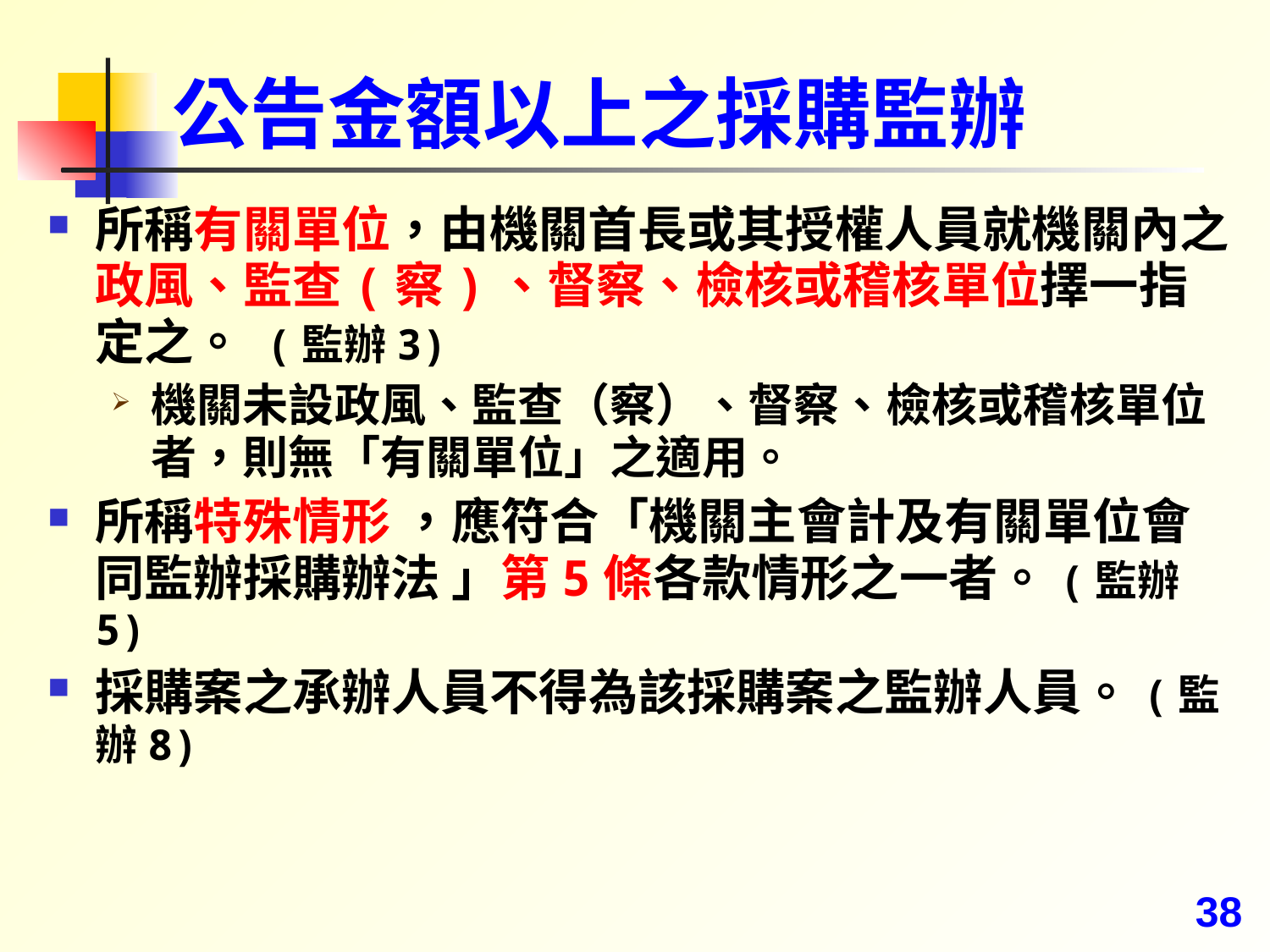

# 公告金額以上之採購監辦
所稱有關單位，由機關首長或其授權人員就機關內之政風、監查(察)、督察、檢核或稽核單位擇一指定之。 (監辦3)
機關未設政風、監查（察）、督察、檢核或稽核單位者，則無「有關單位」之適用。
所稱特殊情形 ，應符合「機關主會計及有關單位會同監辦採購辦法 」第5條各款情形之一者。(監辦5)
採購案之承辦人員不得為該採購案之監辦人員。(監辦8)
38